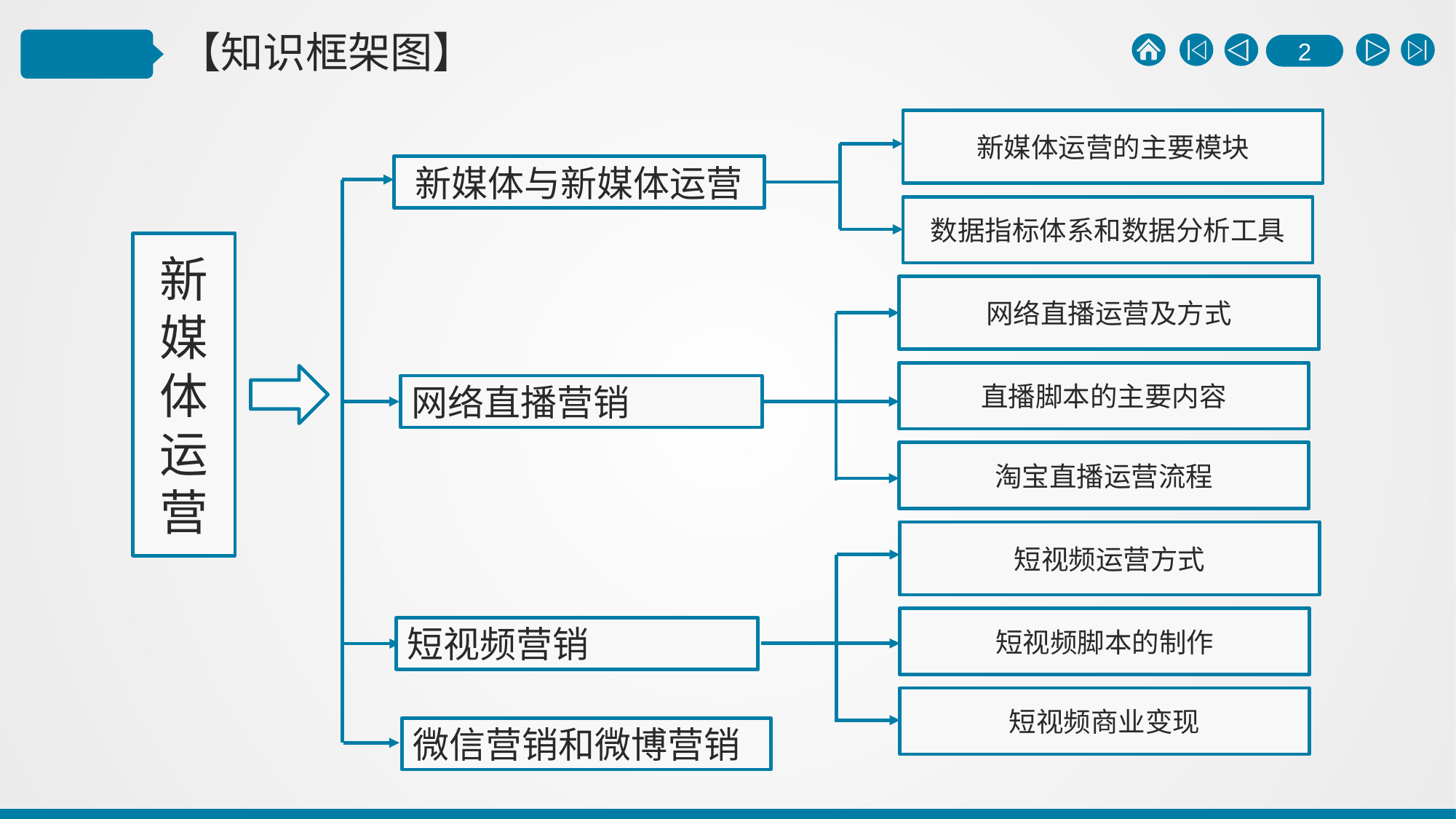

新媒体运营的主要模块
新媒体与新媒体运营
数据指标体系和数据分析工具
新媒体运营
网络直播运营及方式
直播脚本的主要内容

网络直播营销
淘宝直播运营流程
短视频运营方式
短视频脚本的制作
短视频营销
短视频商业变现
微信营销和微博营销